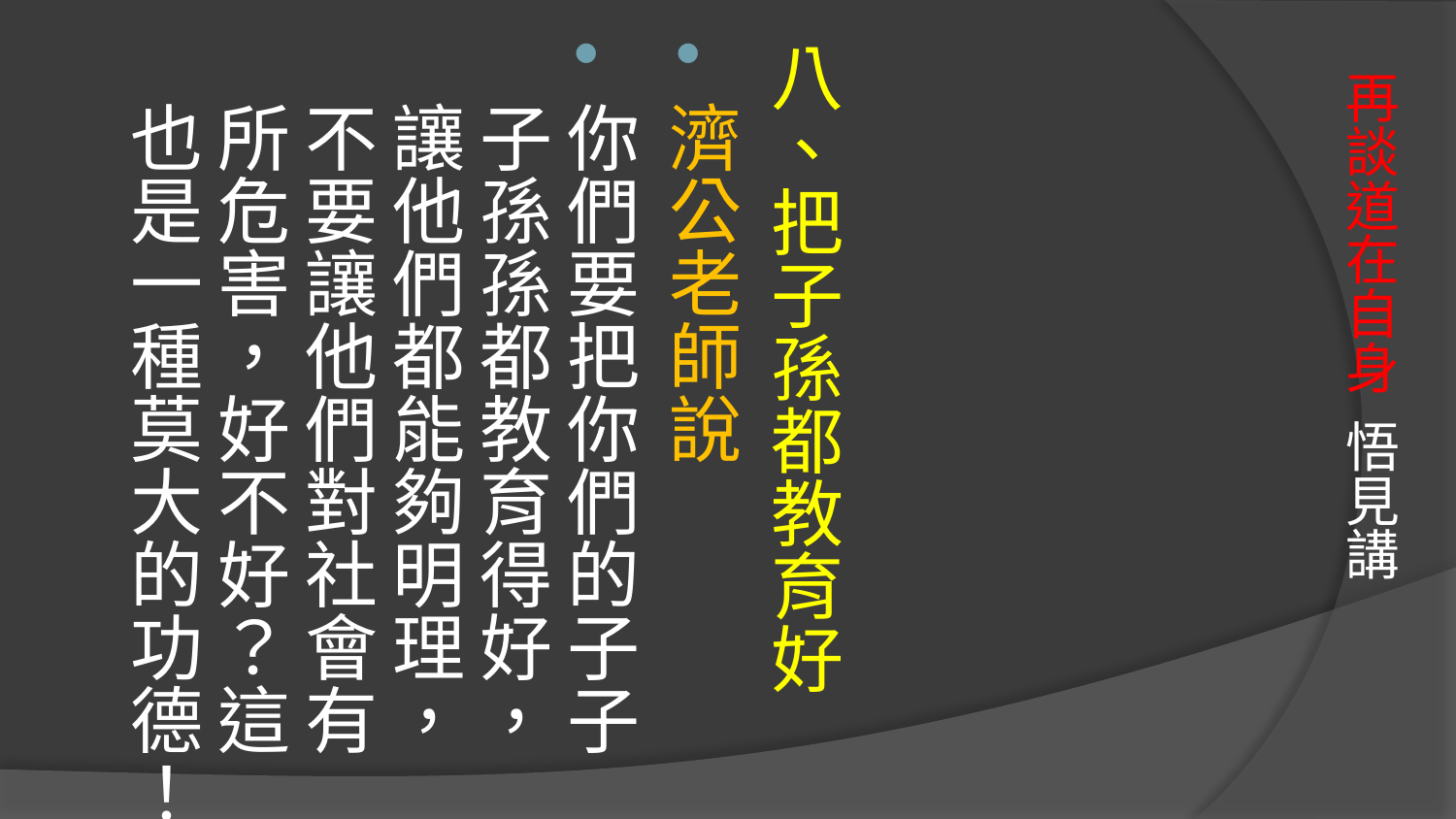

八、把子孫都教育好
濟公老師說
你們要把你們的子子子孫孫都教育得好，讓他們都能夠明理，不要讓他們對社會有所危害，好不好？這也是一種莫大的功德！

# 再談道在自身  悟見講